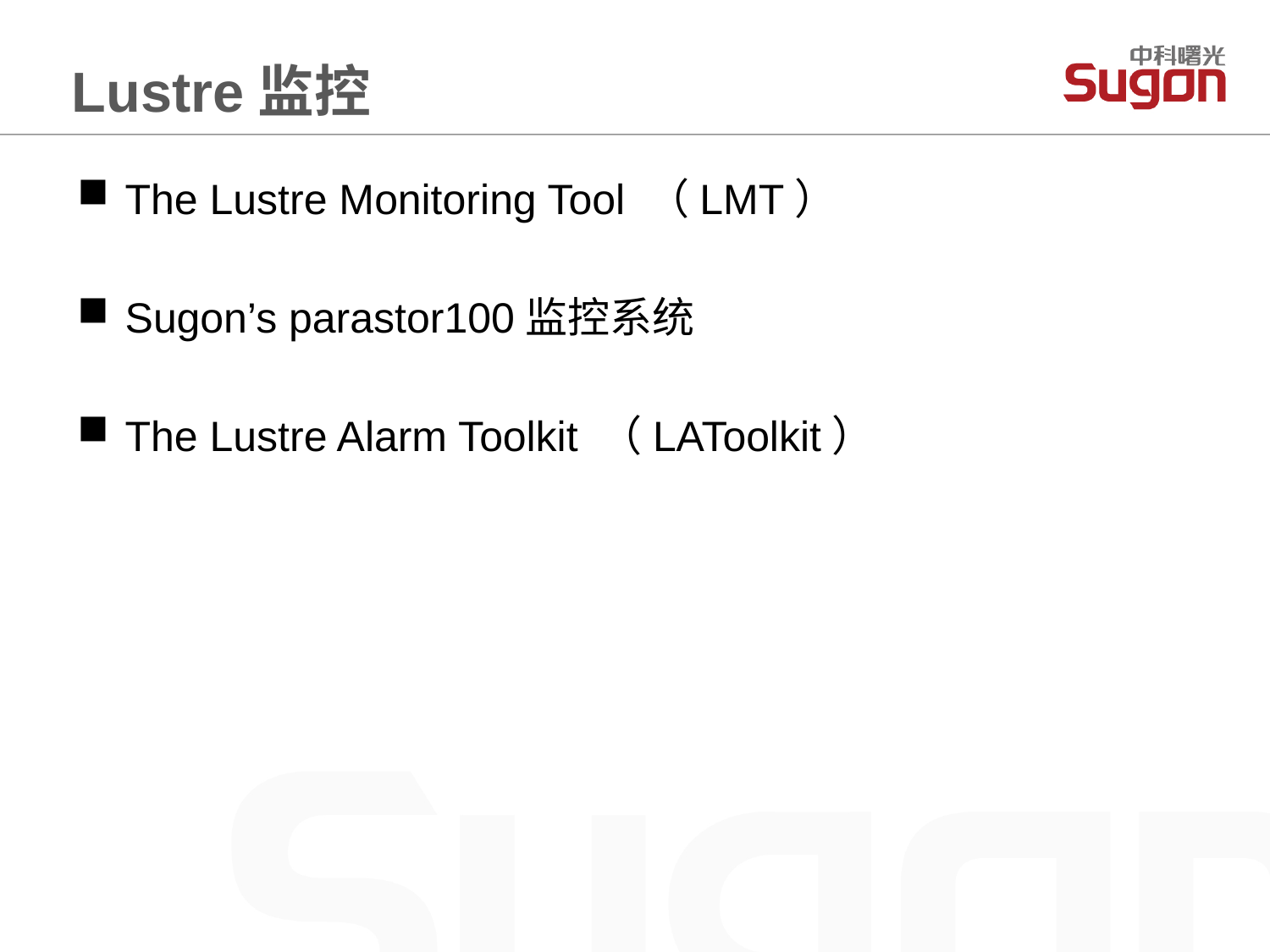

Lustre监控
The Lustre Monitoring Tool （LMT）

Sugon’s parastor100监控系统

The Lustre Alarm Toolkit （LAToolkit）